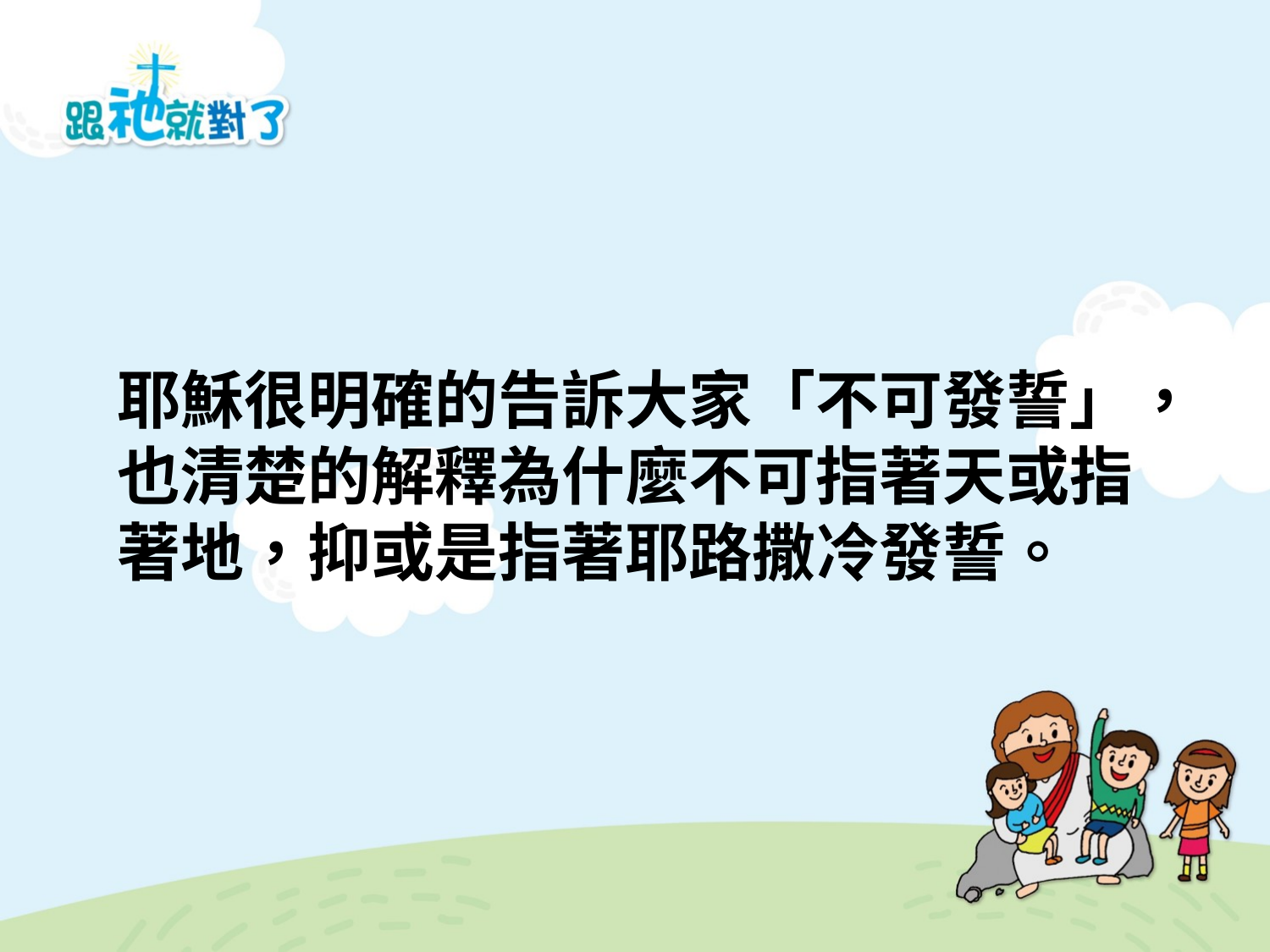

耶穌很明確的告訴大家「不可發誓」，也清楚的解釋為什麼不可指著天或指著地，抑或是指著耶路撒冷發誓。